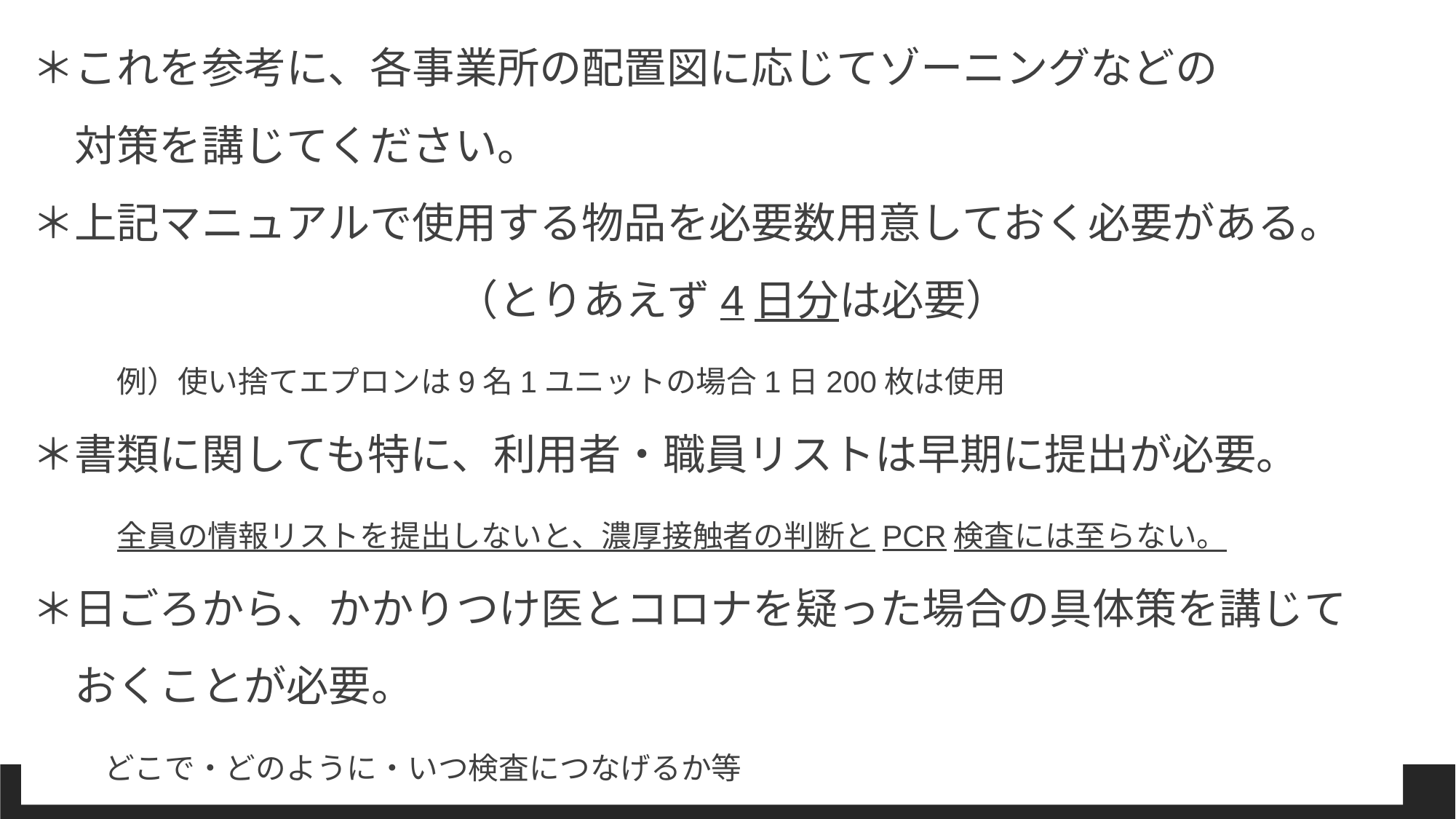

＊これを参考に、各事業所の配置図に応じてゾーニングなどの
　対策を講じてください。
＊上記マニュアルで使用する物品を必要数用意しておく必要がある。
　　　　　　　　　　（とりあえず4日分は必要）
　　例）使い捨てエプロンは9名1ユニットの場合1日200枚は使用
＊書類に関しても特に、利用者・職員リストは早期に提出が必要。
　　全員の情報リストを提出しないと、濃厚接触者の判断とPCR検査には至らない。
＊日ごろから、かかりつけ医とコロナを疑った場合の具体策を講じて
　おくことが必要。
　　どこで・どのように・いつ検査につなげるか等

2021/3/26